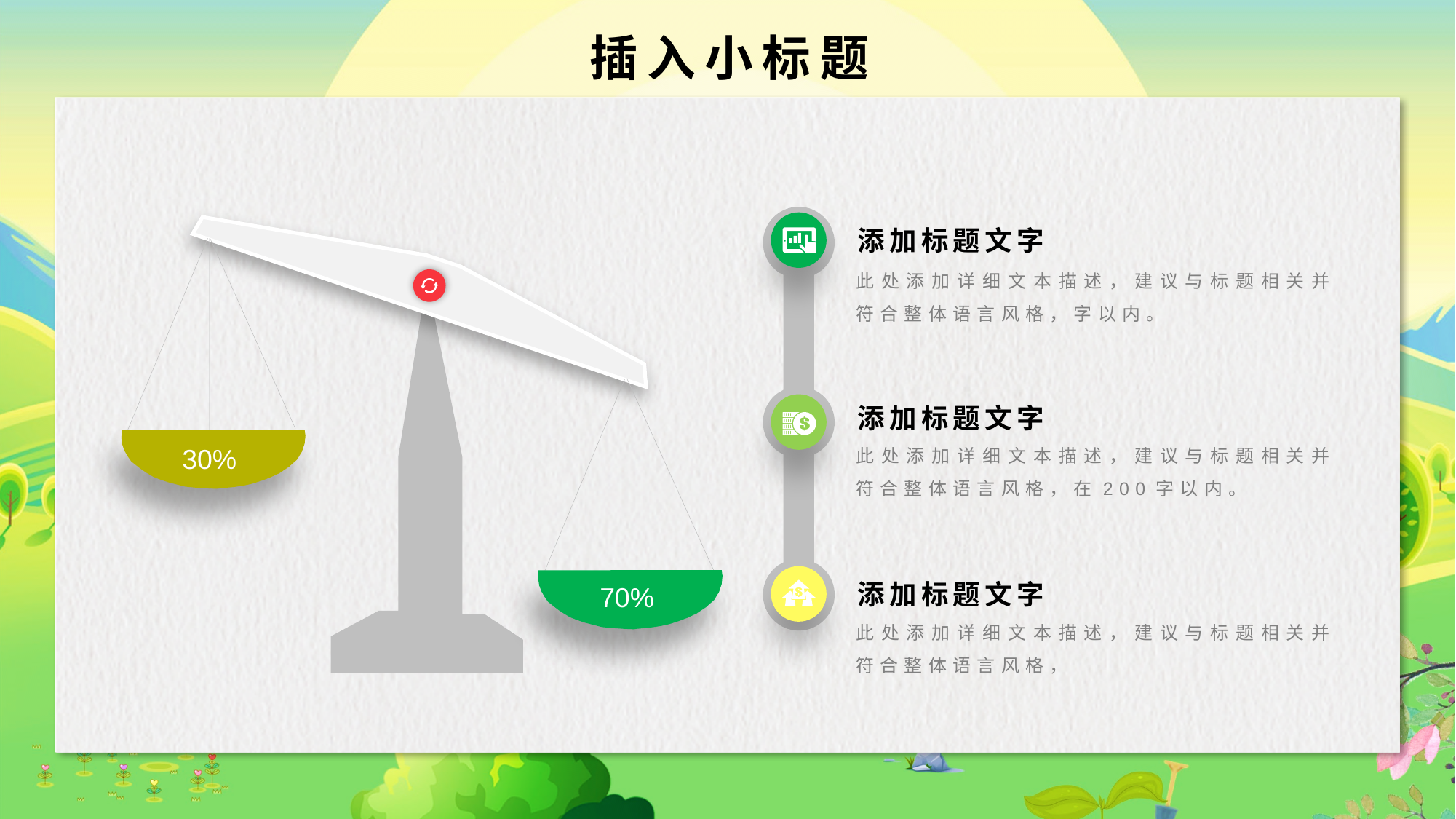

插入小标题

30%

70%
添加标题文字
此处添加详细文本描述，建议与标题相关并符合整体语言风格，字以内。
添加标题文字
此处添加详细文本描述，建议与标题相关并符合整体语言风格，在200字以内。
添加标题文字
此处添加详细文本描述，建议与标题相关并符合整体语言风格，